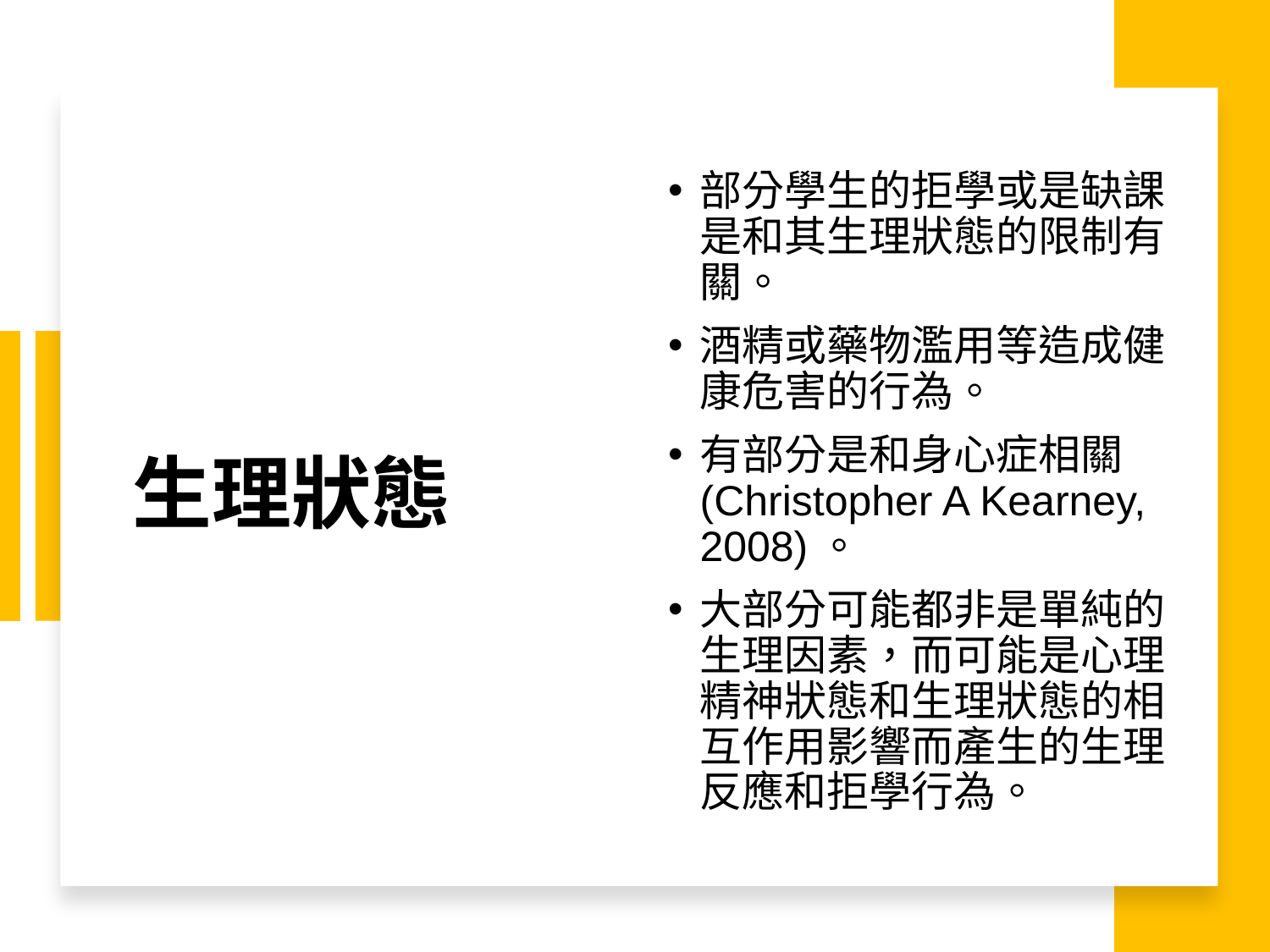

部分學生的拒學或是缺課是和其生理狀態的限制有關。
酒精或藥物濫用等造成健康危害的行為。
有部分是和身心症相關(Christopher A Kearney, 2008)。
大部分可能都非是單純的生理因素，而可能是心理精神狀態和生理狀態的相互作用影響而產生的生理反應和拒學行為。
# 生理狀態